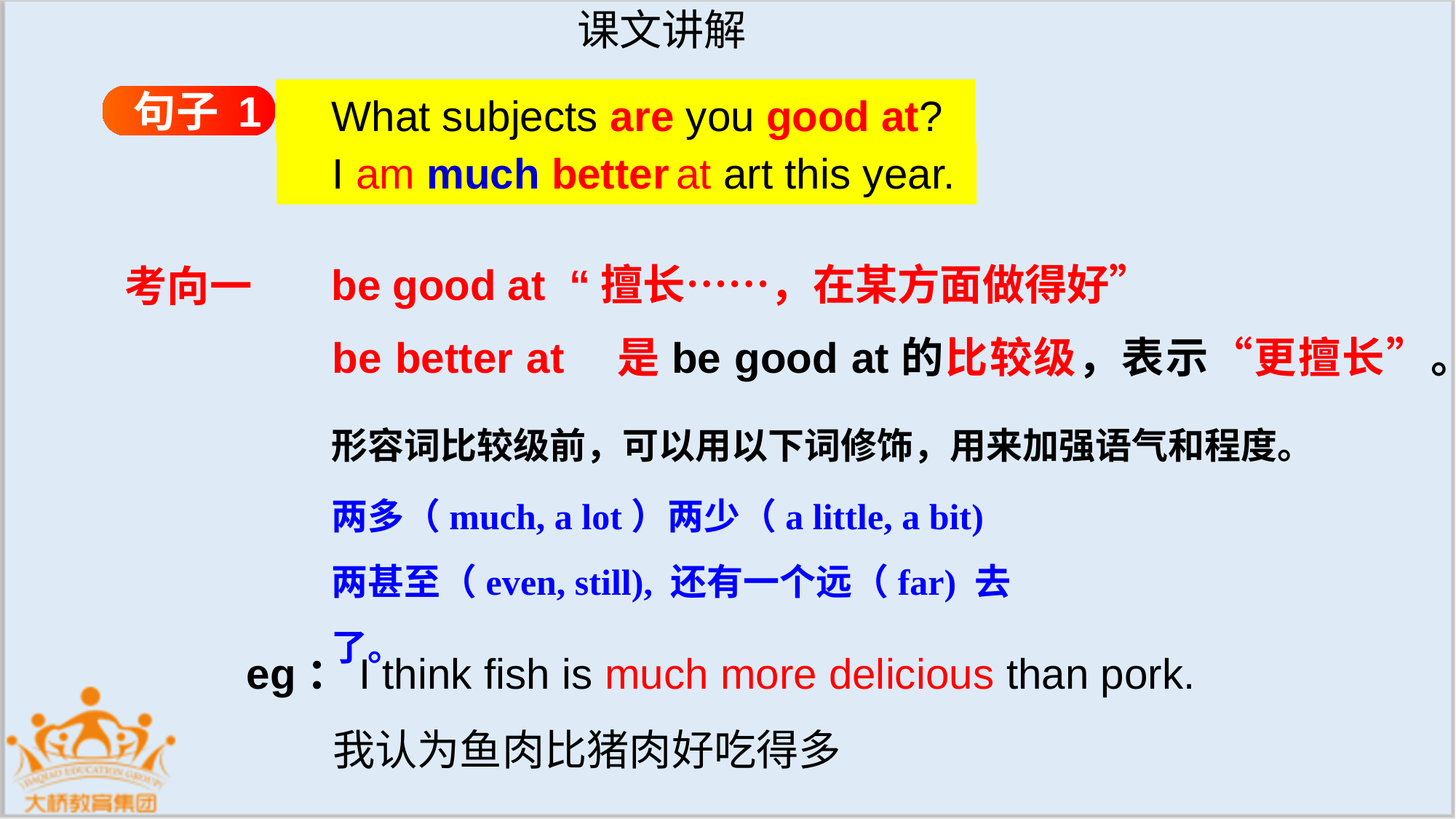

课文讲解
What subjects are you good at?

句子 1

I am much better at art this year.

be good at  “擅长……，在某方面做得好”
考向一
be better at   是be good at的比较级，表示“更擅长”。
形容词比较级前，可以用以下词修饰，用来加强语气和程度。

两多（much, a lot）两少（a little, a bit)
两甚至（even, still), 还有一个远（far) 去了。
eg：I think fish is much more delicious than pork.
        我认为鱼肉比猪肉好吃得多